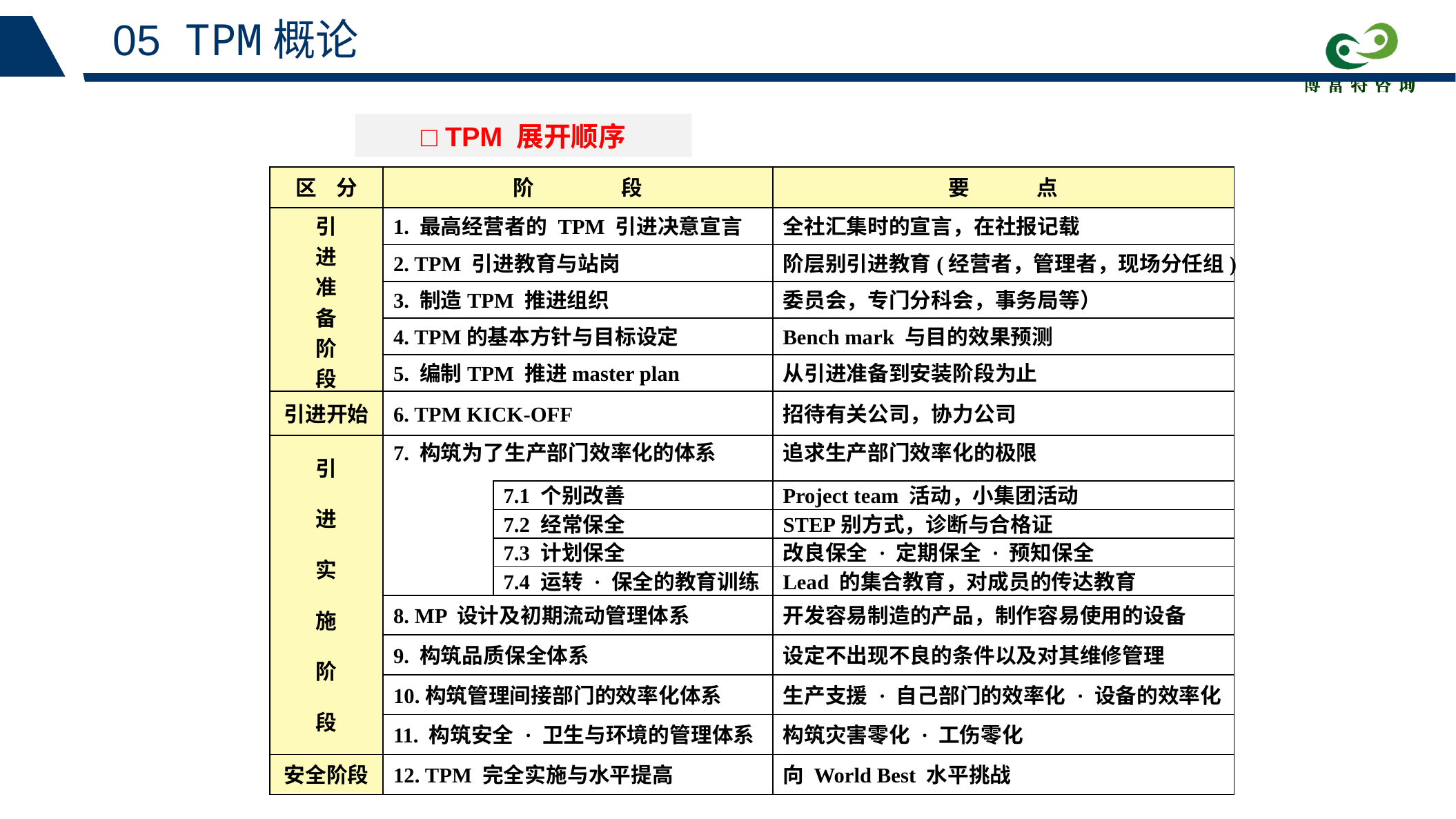

05  TPM概论

□ TPM 展开顺序
区    分
阶                  段
要              点
引
进
准
备
阶
段
1. 最高经营者的 TPM 引进决意宣言
全社汇集时的宣言，在社报记载
2. TPM 引进教育与站岗
阶层别引进教育(经营者，管理者，现场分任组)
3. 制造TPM 推进组织
委员会，专门分科会，事务局等）
4. TPM的基本方针与目标设定
Bench mark 与目的效果预测
5. 编制TPM 推进master plan
从引进准备到安装阶段为止
引进开始
6. TPM KICK-OFF
招待有关公司，协力公司
引

进

实

施

阶

段
7. 构筑为了生产部门效率化的体系

追求生产部门效率化的极限

7.1 个别改善
Project team 活动，小集团活动
STEP别方式，诊断与合格证
改良保全 · 定期保全 · 预知保全
Lead 的集合教育，对成员的传达教育
7.2 经常保全
7.3 计划保全
7.4 运转 · 保全的教育训练
8. MP 设计及初期流动管理体系
开发容易制造的产品，制作容易使用的设备
9. 构筑品质保全体系
设定不出现不良的条件以及对其维修管理
10.构筑管理间接部门的效率化体系
生产支援 · 自己部门的效率化 · 设备的效率化
11. 构筑安全 · 卫生与环境的管理体系
构筑灾害零化 · 工伤零化
安全阶段
12. TPM 完全实施与水平提高
向 World Best 水平挑战